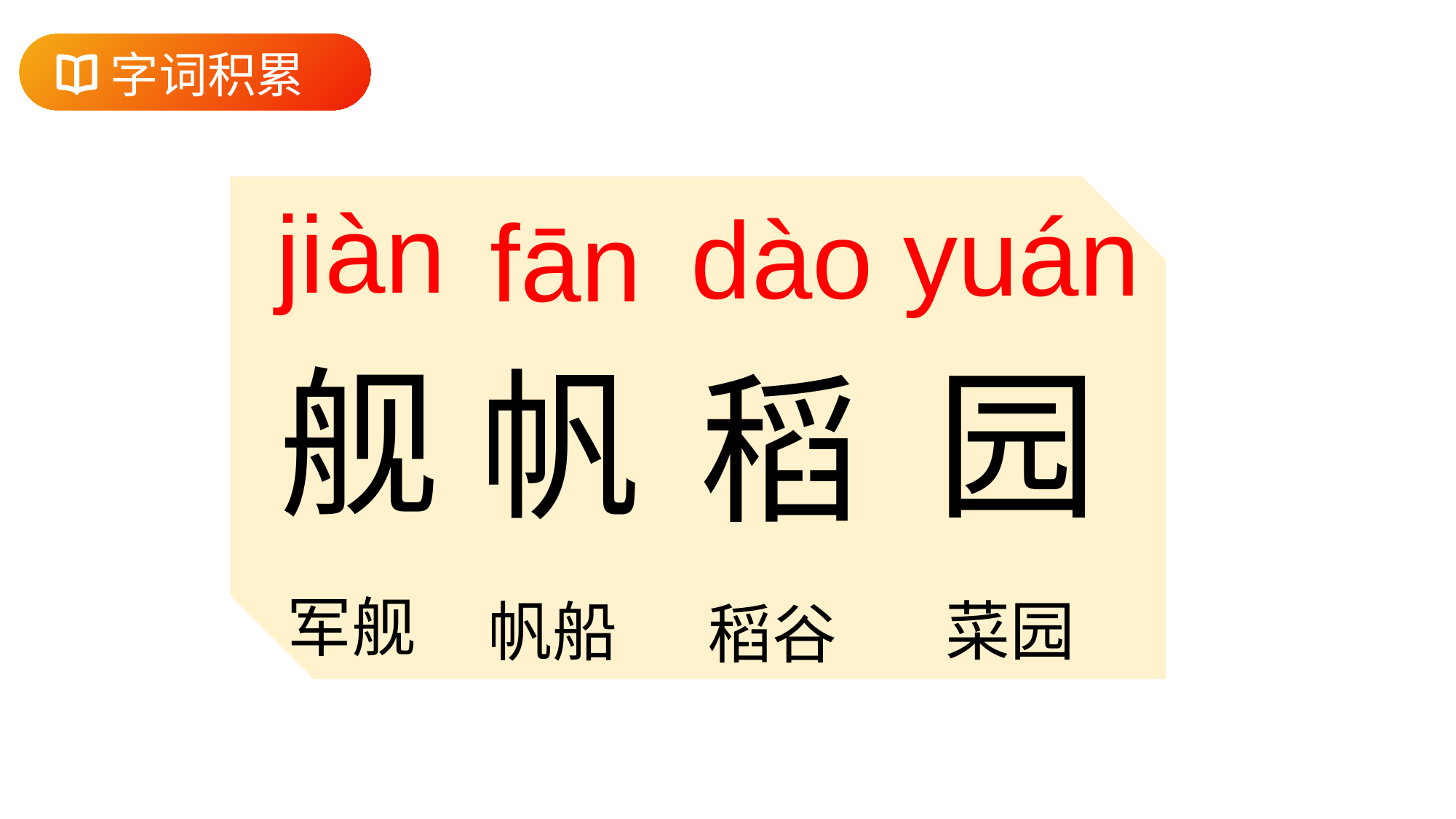

字词积累

jiàn

yuán
dào
fān
舰
园
帆
稻
军舰
菜园
帆船
稻谷